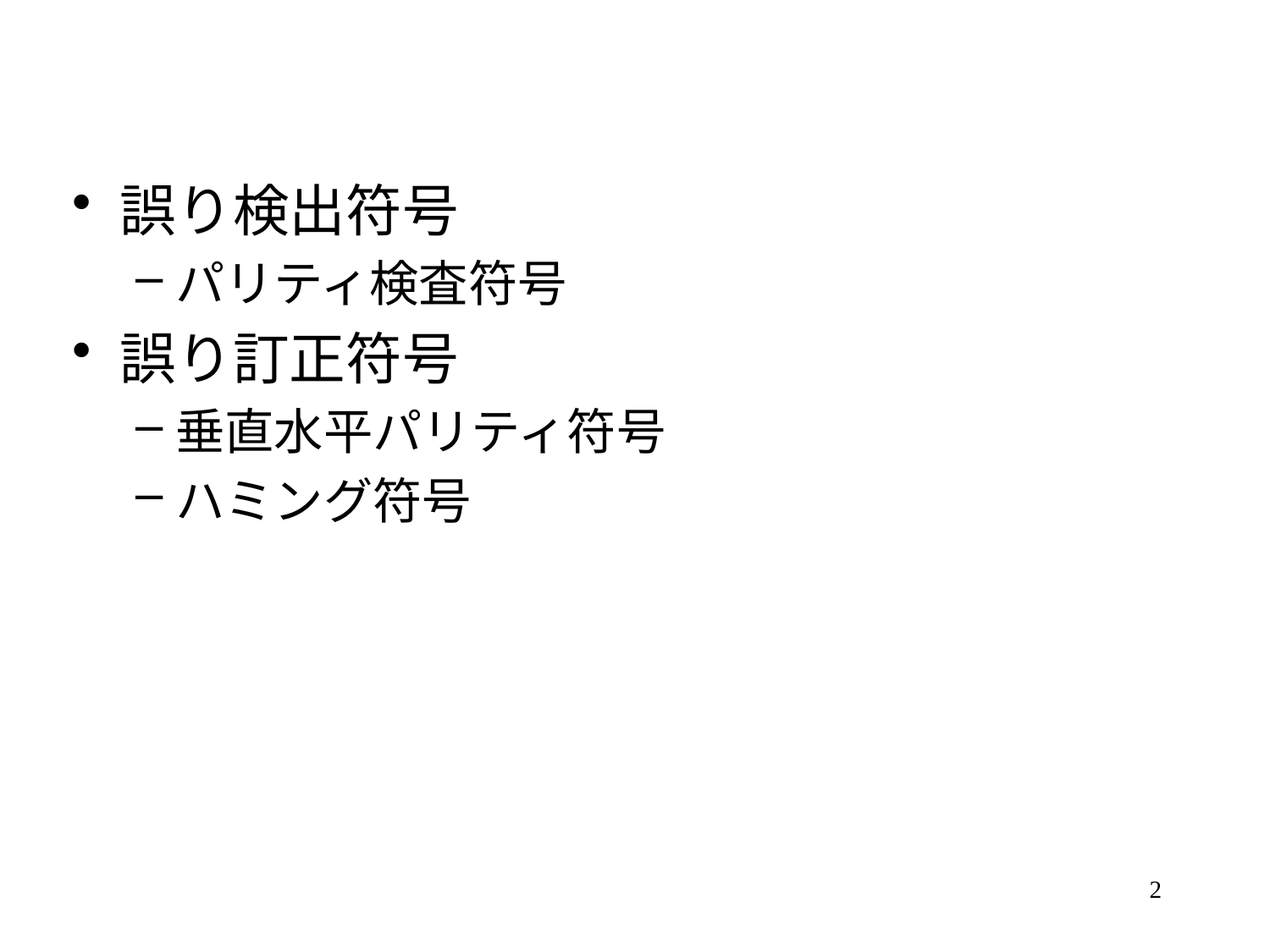

誤り検出符号
パリティ検査符号
誤り訂正符号
垂直水平パリティ符号
ハミング符号
2